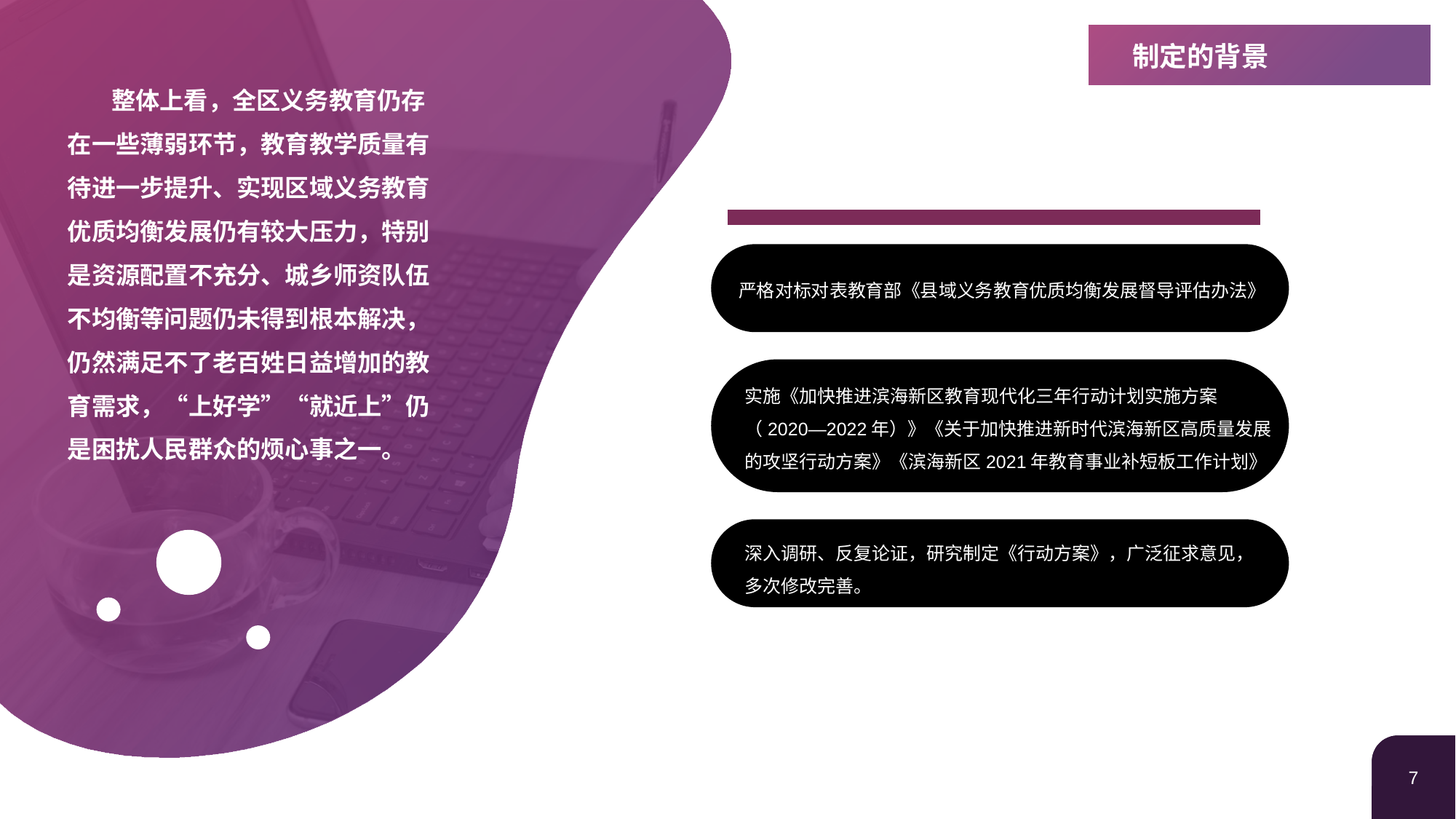

制定的背景
       整体上看，全区义务教育仍存在一些薄弱环节，教育教学质量有待进一步提升、实现区域义务教育优质均衡发展仍有较大压力，特别是资源配置不充分、城乡师资队伍不均衡等问题仍未得到根本解决，仍然满足不了老百姓日益增加的教育需求，“上好学”“就近上”仍是困扰人民群众的烦心事之一。

严格对标对表教育部《县域义务教育优质均衡发展督导评估办法》

实施《加快推进滨海新区教育现代化三年行动计划实施方案（2020—2022年）》《关于加快推进新时代滨海新区高质量发展的攻坚行动方案》《滨海新区2021年教育事业补短板工作计划》

深入调研、反复论证，研究制定《行动方案》，广泛征求意见，多次修改完善。

7